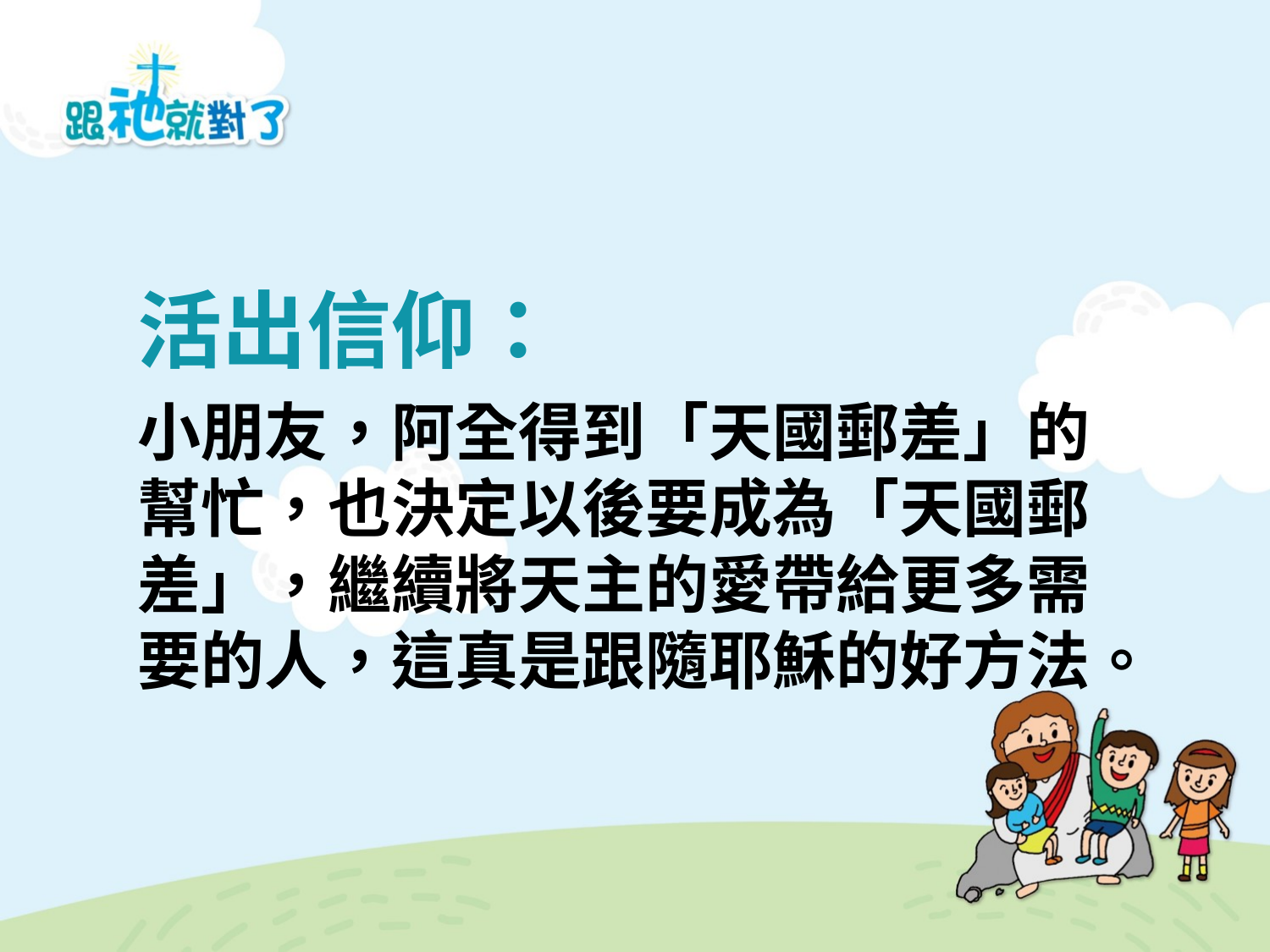

活出信仰：
小朋友，阿全得到「天國郵差」的幫忙，也決定以後要成為「天國郵差」，繼續將天主的愛帶給更多需要的人，這真是跟隨耶穌的好方法。